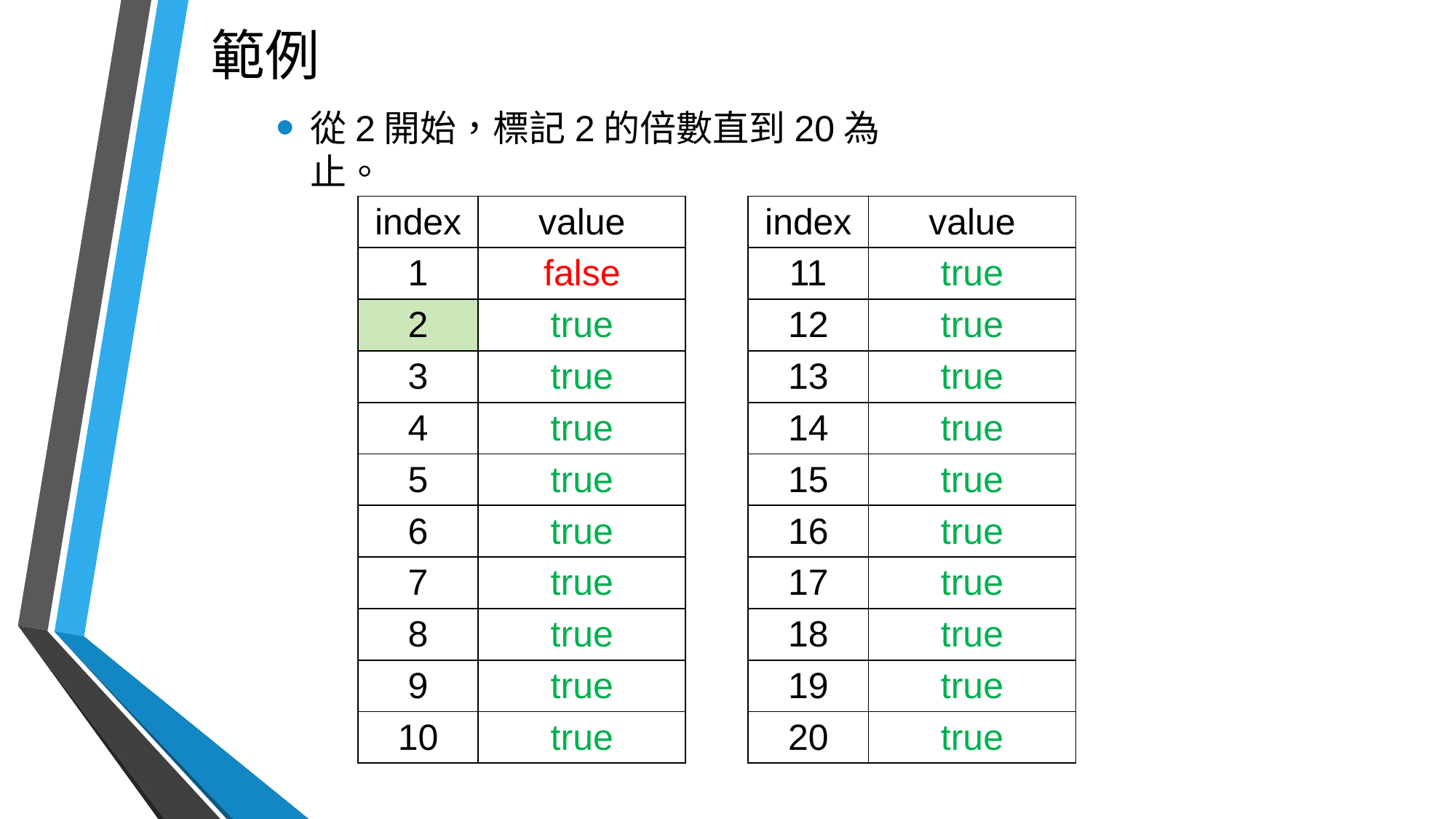

# 範例
從2開始，標記2的倍數直到20為止。
| index | value |
| --- | --- |
| 1 | false |
| 2 | true |
| 3 | true |
| 4 | true |
| 5 | true |
| 6 | true |
| 7 | true |
| 8 | true |
| 9 | true |
| 10 | true |
| index | value |
| --- | --- |
| 11 | true |
| 12 | true |
| 13 | true |
| 14 | true |
| 15 | true |
| 16 | true |
| 17 | true |
| 18 | true |
| 19 | true |
| 20 | true |